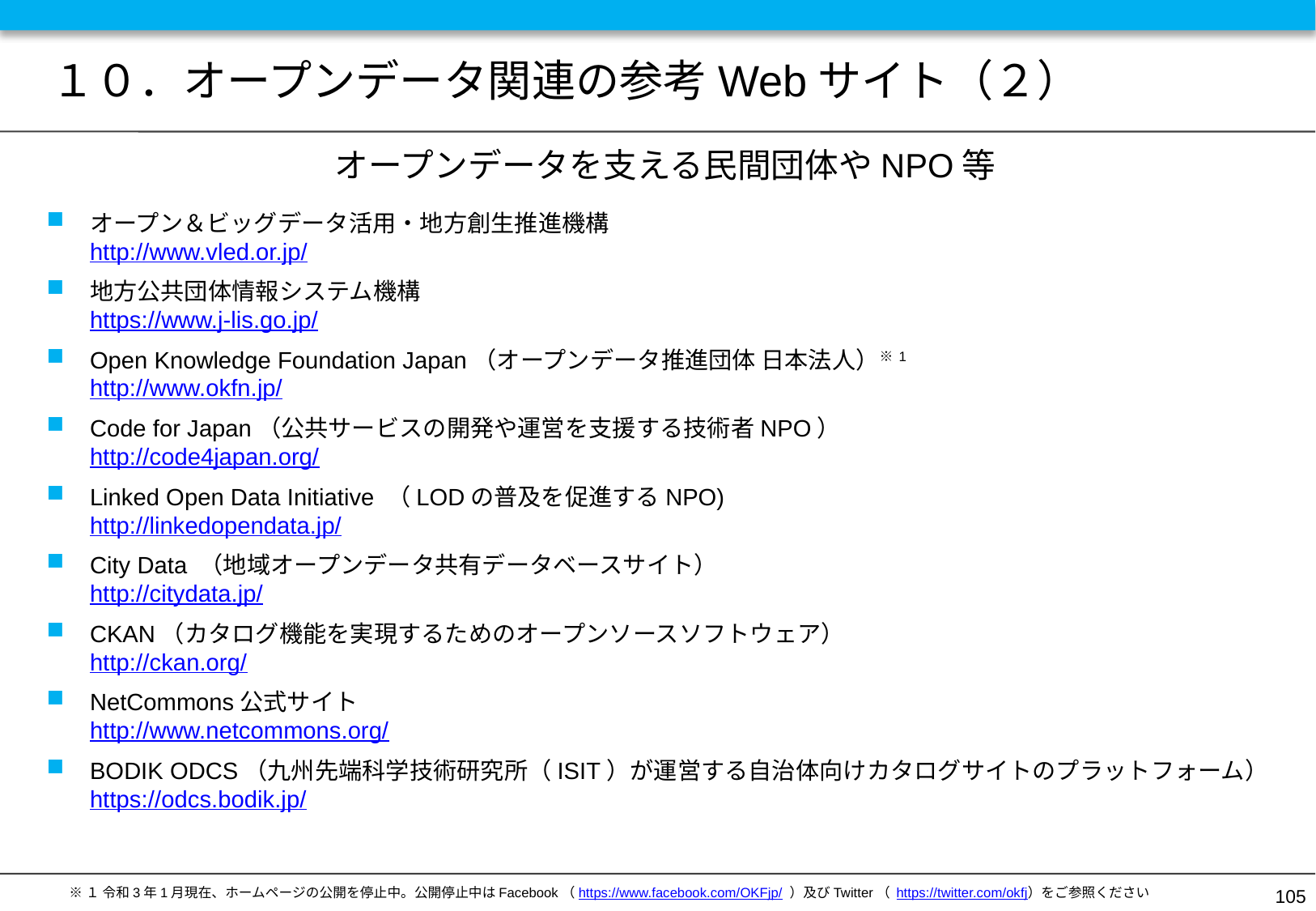

# １０．オープンデータ関連の参考Webサイト（２）
オープンデータを支える民間団体やNPO等

オープン＆ビッグデータ活用・地方創生推進機構
http://www.vled.or.jp/
地方公共団体情報システム機構
https://www.j-lis.go.jp/
Open Knowledge Foundation Japan（オープンデータ推進団体 日本法人）※1
http://www.okfn.jp/
Code for Japan（公共サービスの開発や運営を支援する技術者NPO）
http://code4japan.org/
Linked Open Data Initiative （LODの普及を促進するNPO)
http://linkedopendata.jp/
City Data （地域オープンデータ共有データベースサイト）
http://citydata.jp/
CKAN（カタログ機能を実現するためのオープンソースソフトウェア）
http://ckan.org/
NetCommons公式サイト
http://www.netcommons.org/
BODIK ODCS（九州先端科学技術研究所（ISIT）が運営する自治体向けカタログサイトのプラットフォーム）
https://odcs.bodik.jp/

105
※１ 令和3年1月現在、ホームページの公開を停止中。公開停止中はFacebook（https://www.facebook.com/OKFjp/ ）及びTwitter（ https://twitter.com/okfj）をご参照ください